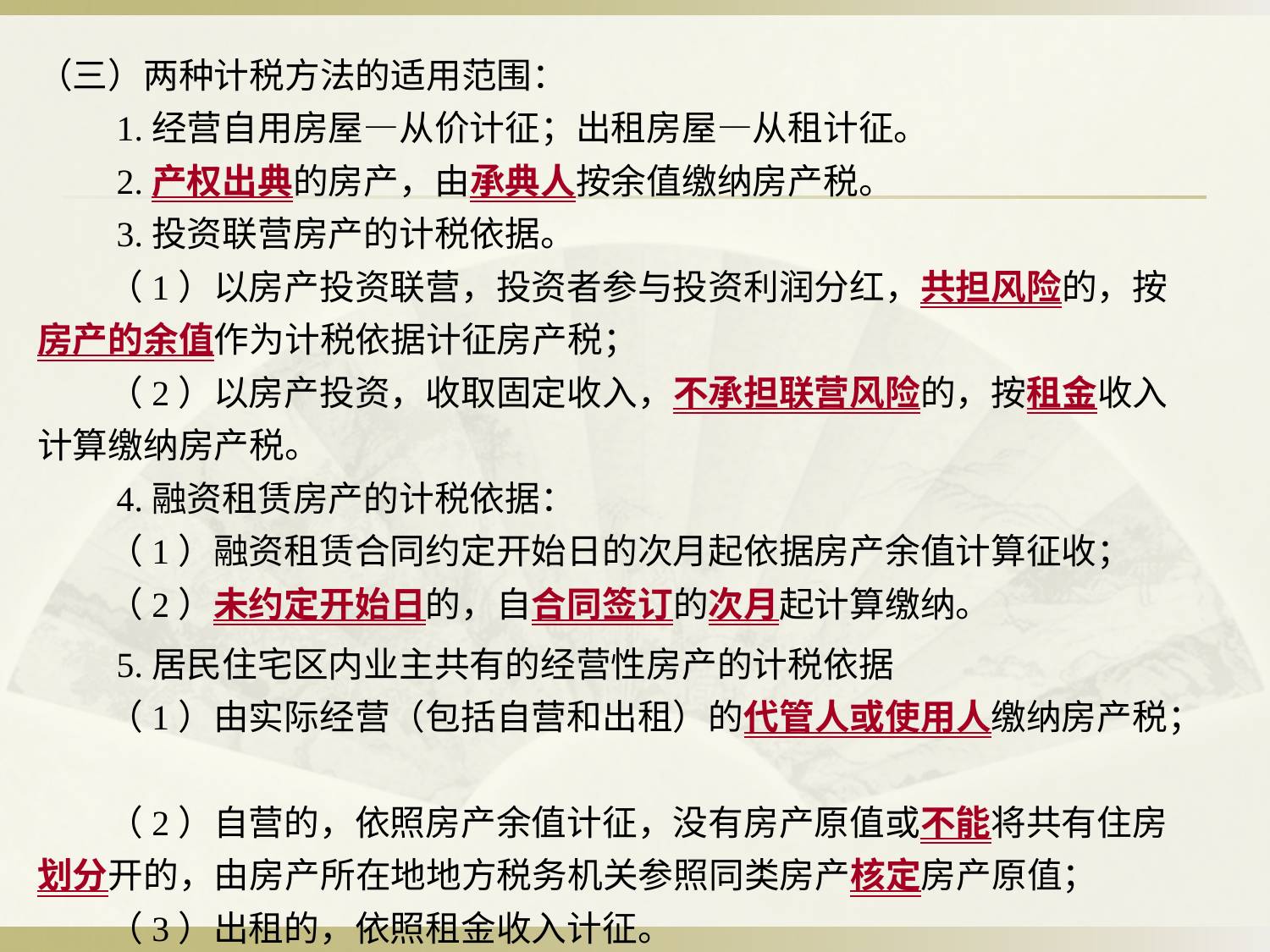

（三）两种计税方法的适用范围：
　　1.经营自用房屋—从价计征；出租房屋—从租计征。
　　2.产权出典的房产，由承典人按余值缴纳房产税。
　　3.投资联营房产的计税依据。
　　（1）以房产投资联营，投资者参与投资利润分红，共担风险的，按房产的余值作为计税依据计征房产税；
　　（2）以房产投资，收取固定收入，不承担联营风险的，按租金收入计算缴纳房产税。
　　4.融资租赁房产的计税依据：
　　（1）融资租赁合同约定开始日的次月起依据房产余值计算征收；
　　（2）未约定开始日的，自合同签订的次月起计算缴纳。
　　5.居民住宅区内业主共有的经营性房产的计税依据
　　（1）由实际经营（包括自营和出租）的代管人或使用人缴纳房产税；
　　（2）自营的，依照房产余值计征，没有房产原值或不能将共有住房划分开的，由房产所在地地方税务机关参照同类房产核定房产原值；
　　（3）出租的，依照租金收入计征。